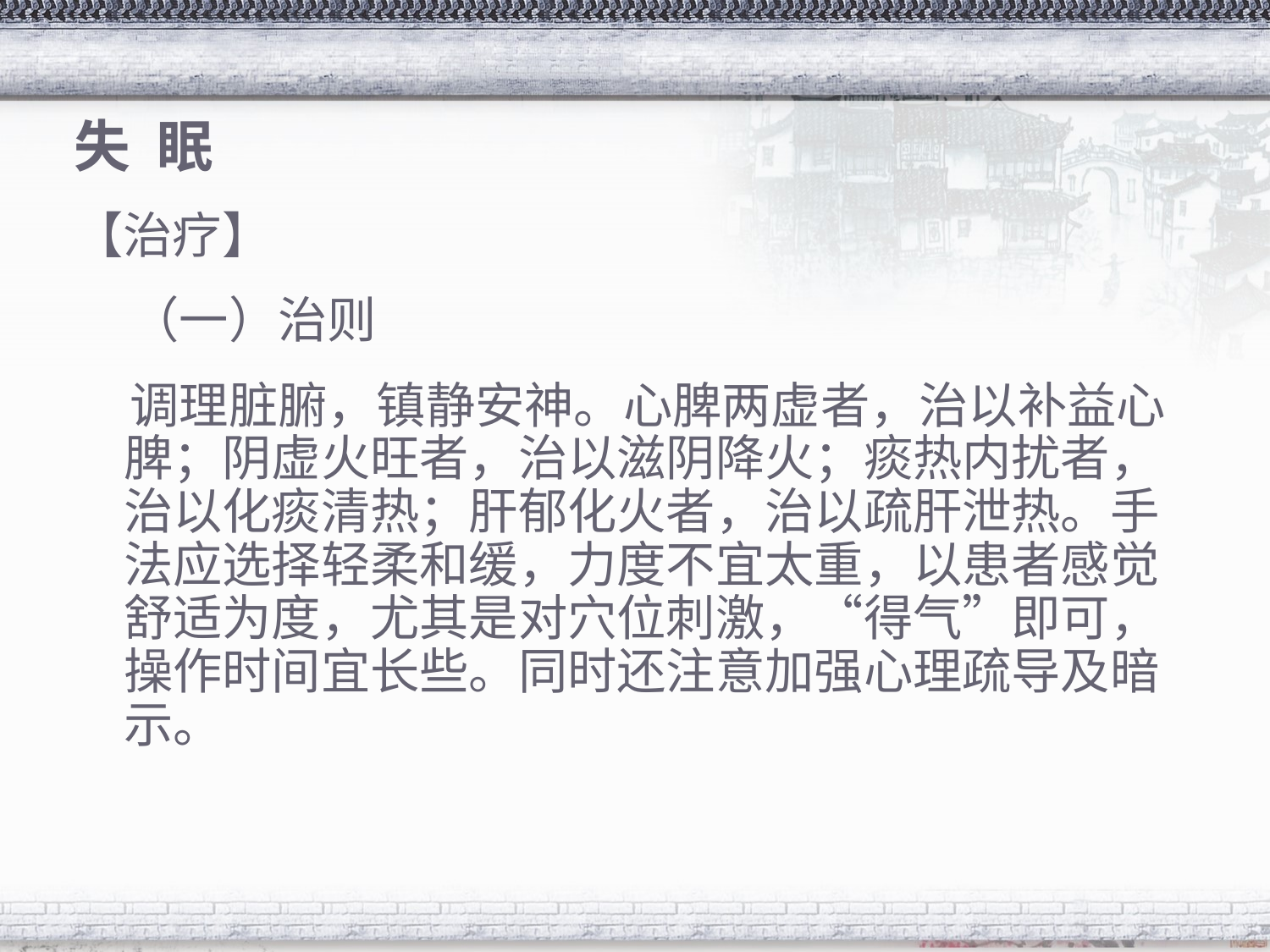

# 失  眠
【治疗】
    （一）治则
    调理脏腑，镇静安神。心脾两虚者，治以补益心脾；阴虚火旺者，治以滋阴降火；痰热内扰者，治以化痰清热；肝郁化火者，治以疏肝泄热。手法应选择轻柔和缓，力度不宜太重，以患者感觉舒适为度，尤其是对穴位刺激，“得气”即可，操作时间宜长些。同时还注意加强心理疏导及暗示。